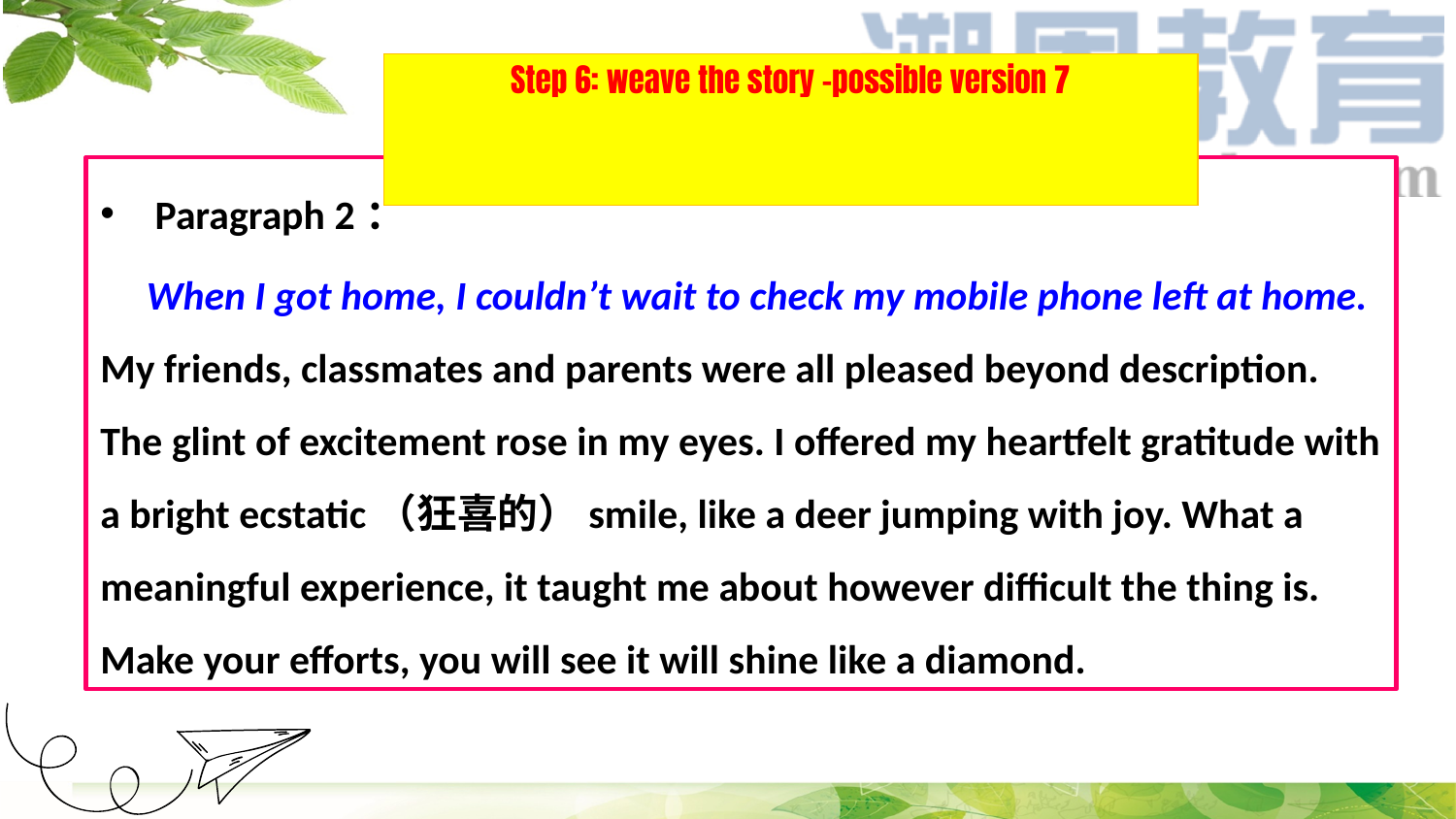

# Step 6: weave the story -possible version 7
Paragraph 2：
     When I got home, I couldn’t wait to check my mobile phone left at home. My friends, classmates and parents were all pleased beyond description. The glint of excitement rose in my eyes. I offered my heartfelt gratitude with a bright ecstatic（狂喜的）smile, like a deer jumping with joy. What a meaningful experience, it taught me about however difficult the thing is. Make your efforts, you will see it will shine like a diamond.